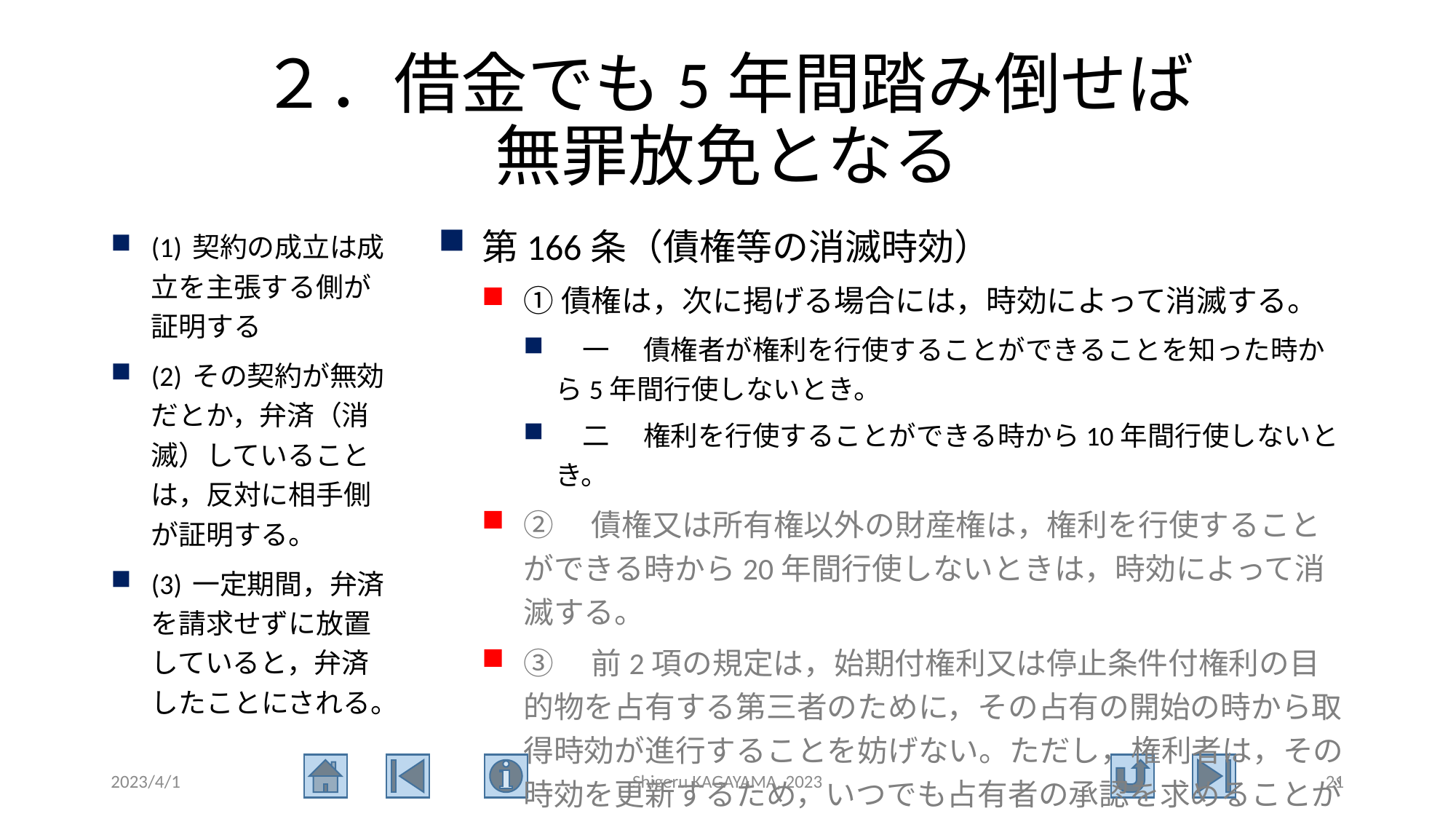

# ２．借金でも5年間踏み倒せば 無罪放免となる
(1) 契約の成立は成立を主張する側が証明する
(2) その契約が無効だとか，弁済（消滅）していることは，反対に相手側が証明する。
(3) 一定期間，弁済を請求せずに放置していると，弁済したことにされる。
第166条（債権等の消滅時効）
①債権は，次に掲げる場合には，時効によって消滅する。
　一 　債権者が権利を行使することができることを知った時から5年間行使しないとき。
　二 　権利を行使することができる時から10年間行使しないとき。
②　債権又は所有権以外の財産権は，権利を行使することができる時から20年間行使しないときは，時効によって消滅する。
③　前2項の規定は，始期付権利又は停止条件付権利の目的物を占有する第三者のために，その占有の開始の時から取得時効が進行することを妨げない。ただし，権利者は，その時効を更新するため，いつでも占有者の承認を求めることができる。

2023/4/1
Shigeru KAGAYAMA, 2023
21